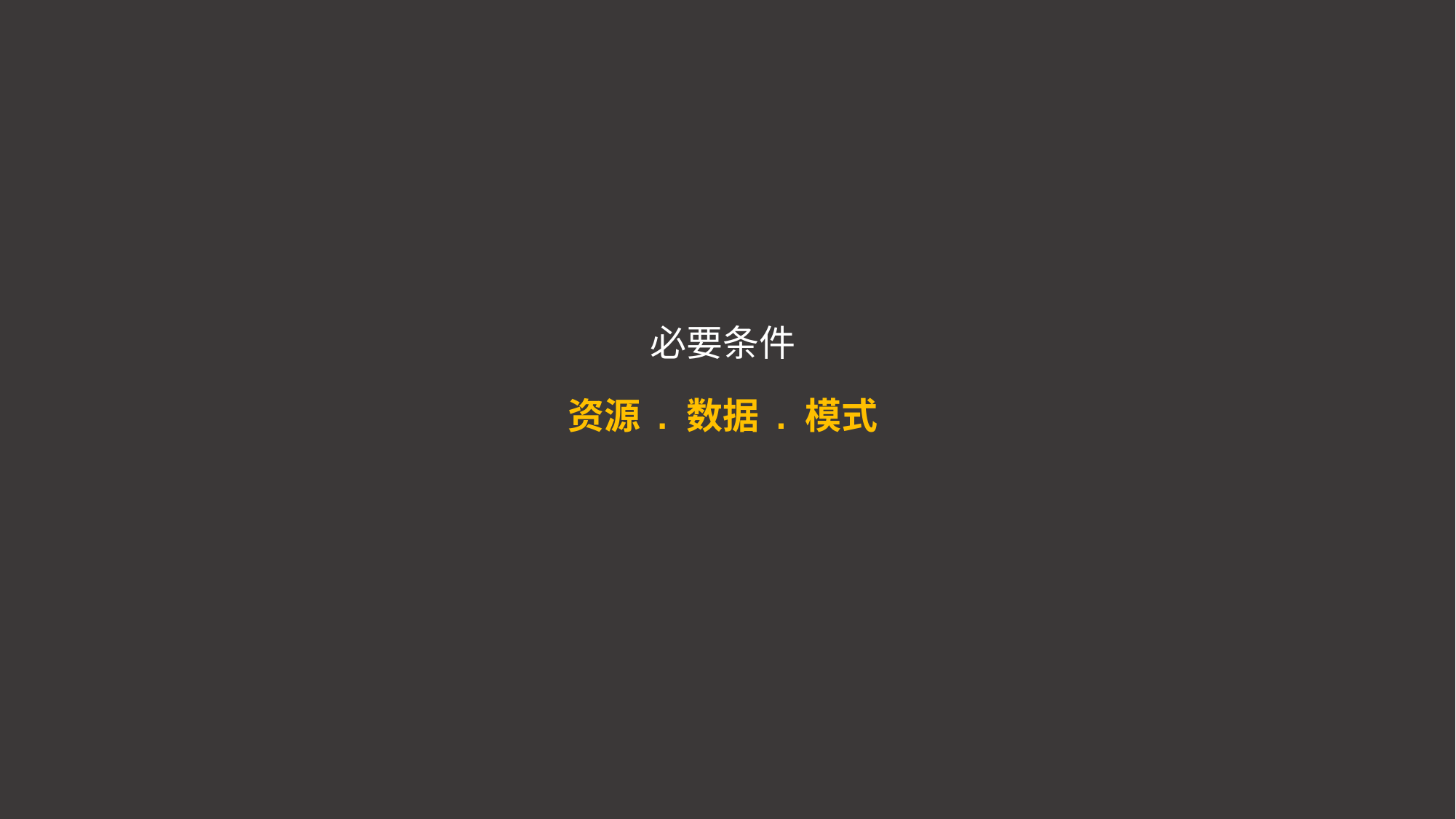

# 必要条件
资源 . 数据 . 模式